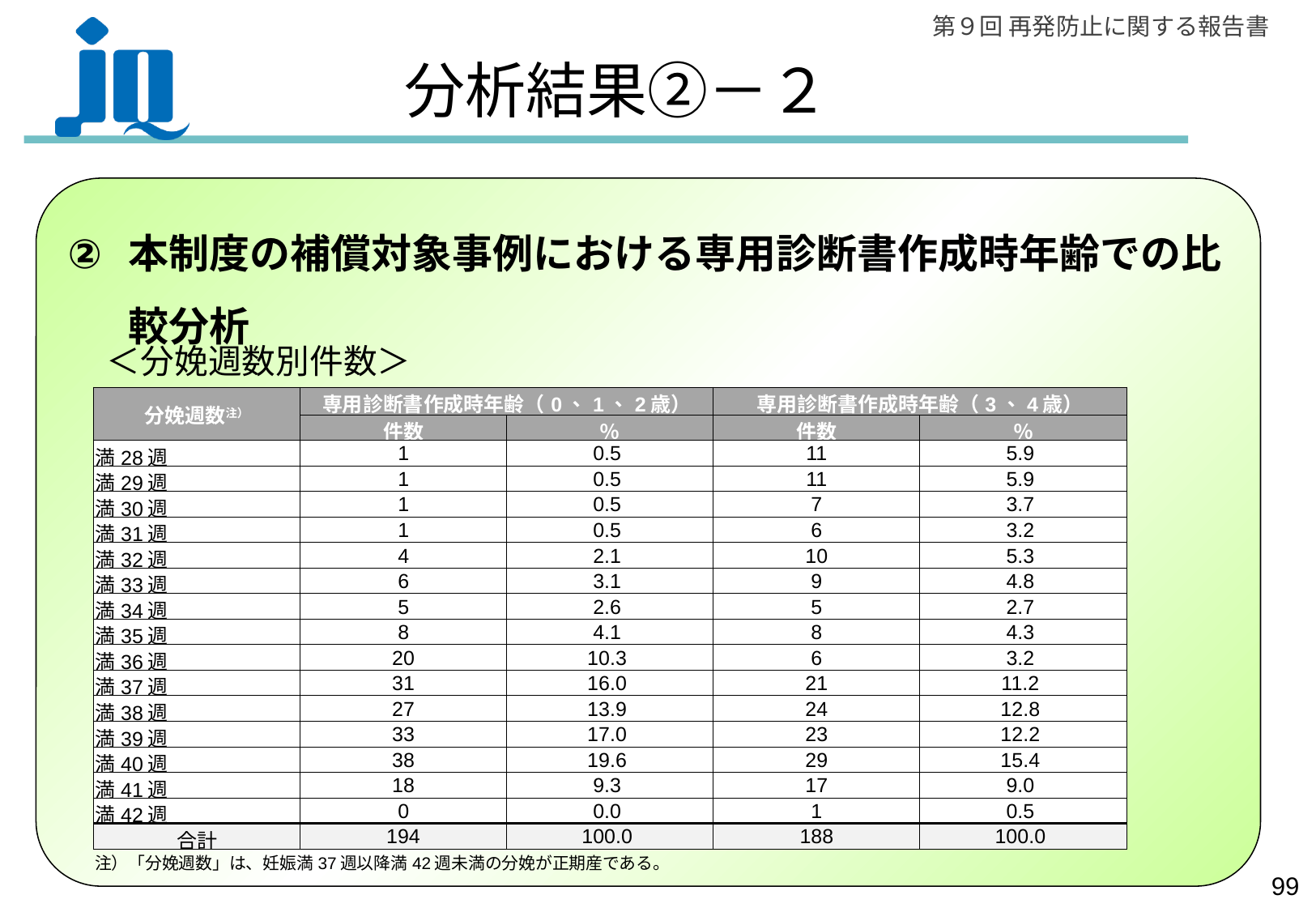

# 分析結果②－２
本制度の補償対象事例における専用診断書作成時年齢での比較分析
＜分娩週数別件数＞
| 分娩週数注） | 専用診断書作成時年齢（0、1、2歳） |  | 専用診断書作成時年齢（3、4歳） |  |
| --- | --- | --- | --- | --- |
|  | 件数 | ％ | 件数 | ％ |
| 満28週 | 1 | 0.5 | 11 | 5.9 |
| 満29週 | 1 | 0.5 | 11 | 5.9 |
| 満30週 | 1 | 0.5 | 7 | 3.7 |
| 満31週 | 1 | 0.5 | 6 | 3.2 |
| 満32週 | 4 | 2.1 | 10 | 5.3 |
| 満33週 | 6 | 3.1 | 9 | 4.8 |
| 満34週 | 5 | 2.6 | 5 | 2.7 |
| 満35週 | 8 | 4.1 | 8 | 4.3 |
| 満36週 | 20 | 10.3 | 6 | 3.2 |
| 満37週 | 31 | 16.0 | 21 | 11.2 |
| 満38週 | 27 | 13.9 | 24 | 12.8 |
| 満39週 | 33 | 17.0 | 23 | 12.2 |
| 満40週 | 38 | 19.6 | 29 | 15.4 |
| 満41週 | 18 | 9.3 | 17 | 9.0 |
| 満42週 | 0 | 0.0 | 1 | 0.5 |
| 合計 | 194 | 100.0 | 188 | 100.0 |
| 注）「分娩週数」は、妊娠満37週以降満42週未満の分娩が正期産である。 |  |  |  |  |
99